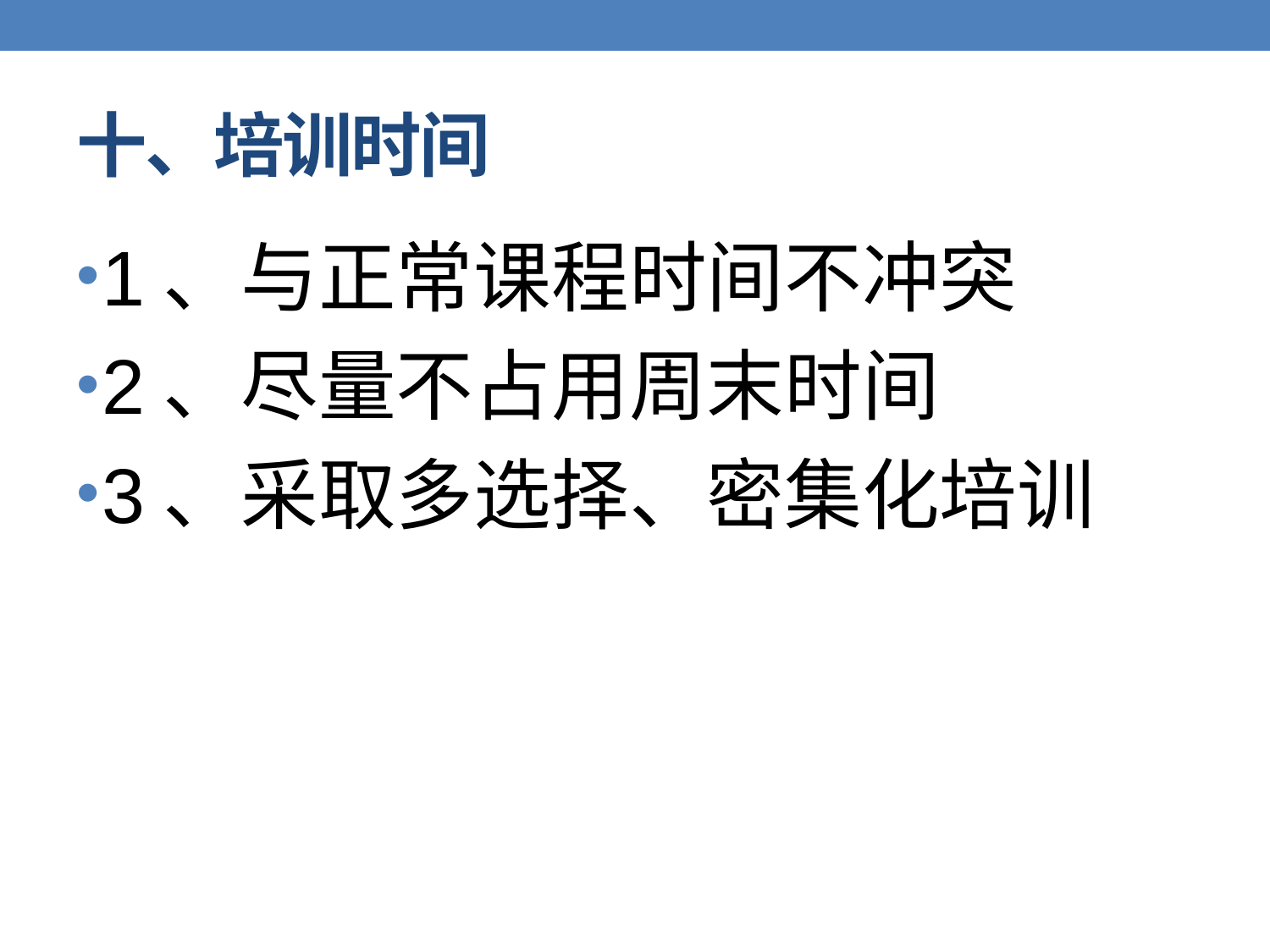

# 十、培训时间
1、与正常课程时间不冲突
2、尽量不占用周末时间
3、采取多选择、密集化培训